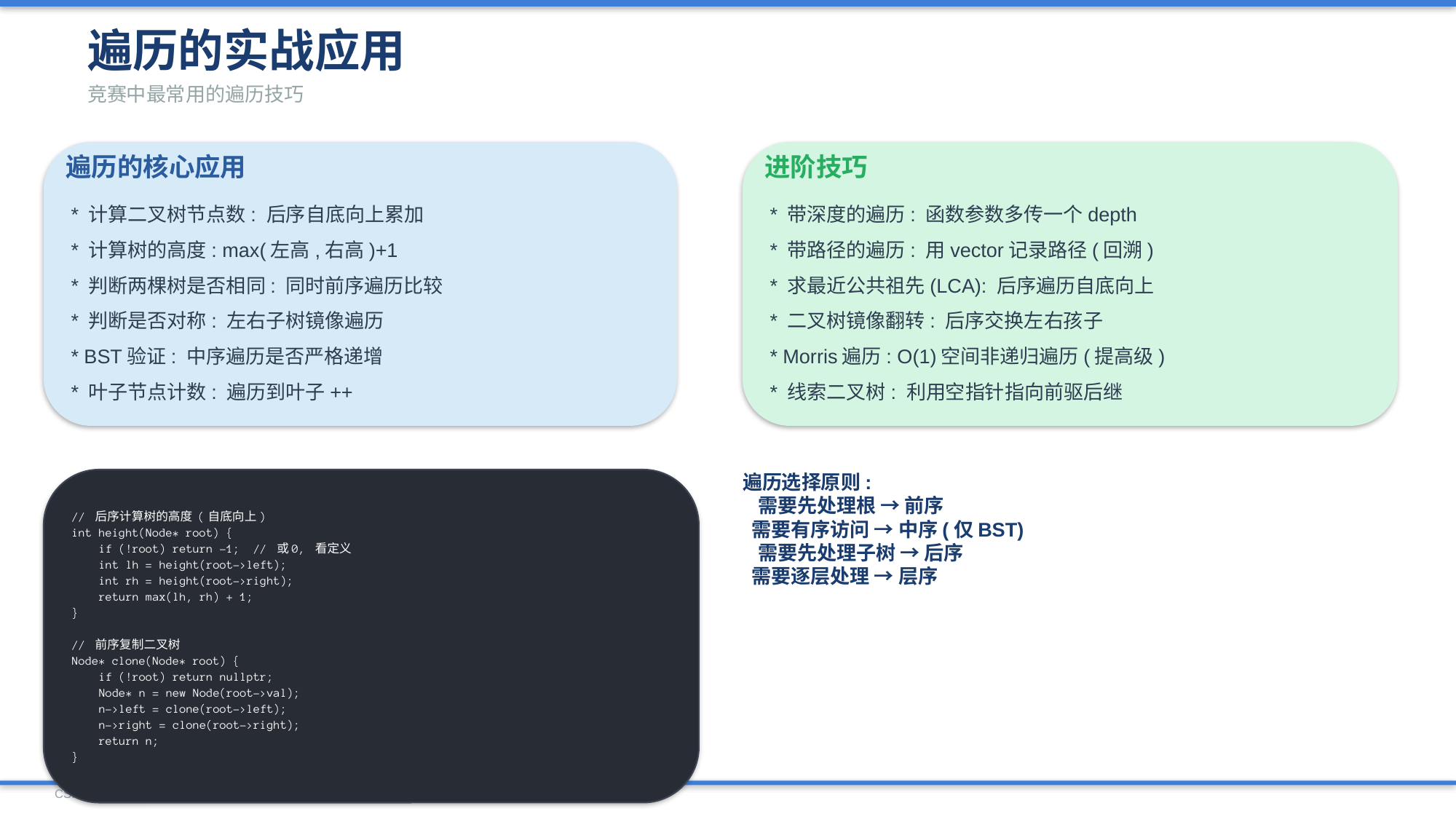

遍历的实战应用
竞赛中最常用的遍历技巧

遍历的核心应用
进阶技巧
* 计算二叉树节点数: 后序自底向上累加
* 带深度的遍历: 函数参数多传一个depth
* 计算树的高度: max(左高,右高)+1
* 带路径的遍历: 用vector记录路径(回溯)
* 判断两棵树是否相同: 同时前序遍历比较
* 求最近公共祖先(LCA): 后序遍历自底向上
* 判断是否对称: 左右子树镜像遍历
* 二叉树镜像翻转: 后序交换左右孩子
* BST验证: 中序遍历是否严格递增
* Morris遍历: O(1)空间非递归遍历(提高级)
* 叶子节点计数: 遍历到叶子++
* 线索二叉树: 利用空指针指向前驱后继
// 后序计算树的高度 (自底向上)
int height(Node* root) {
    if (!root) return -1;  // 或0, 看定义
    int lh = height(root->left);
    int rh = height(root->right);
    return max(lh, rh) + 1;
}

// 前序复制二叉树
Node* clone(Node* root) {
    if (!root) return nullptr;
    Node* n = new Node(root->val);
    n->left = clone(root->left);
    n->right = clone(root->right);
    return n;
}
遍历选择原则:
  需要先处理根 → 前序
  需要有序访问 → 中序(仅BST)
  需要先处理子树 → 后序
  需要逐层处理 → 层序

CSP-J 入门级  |  PPT 27